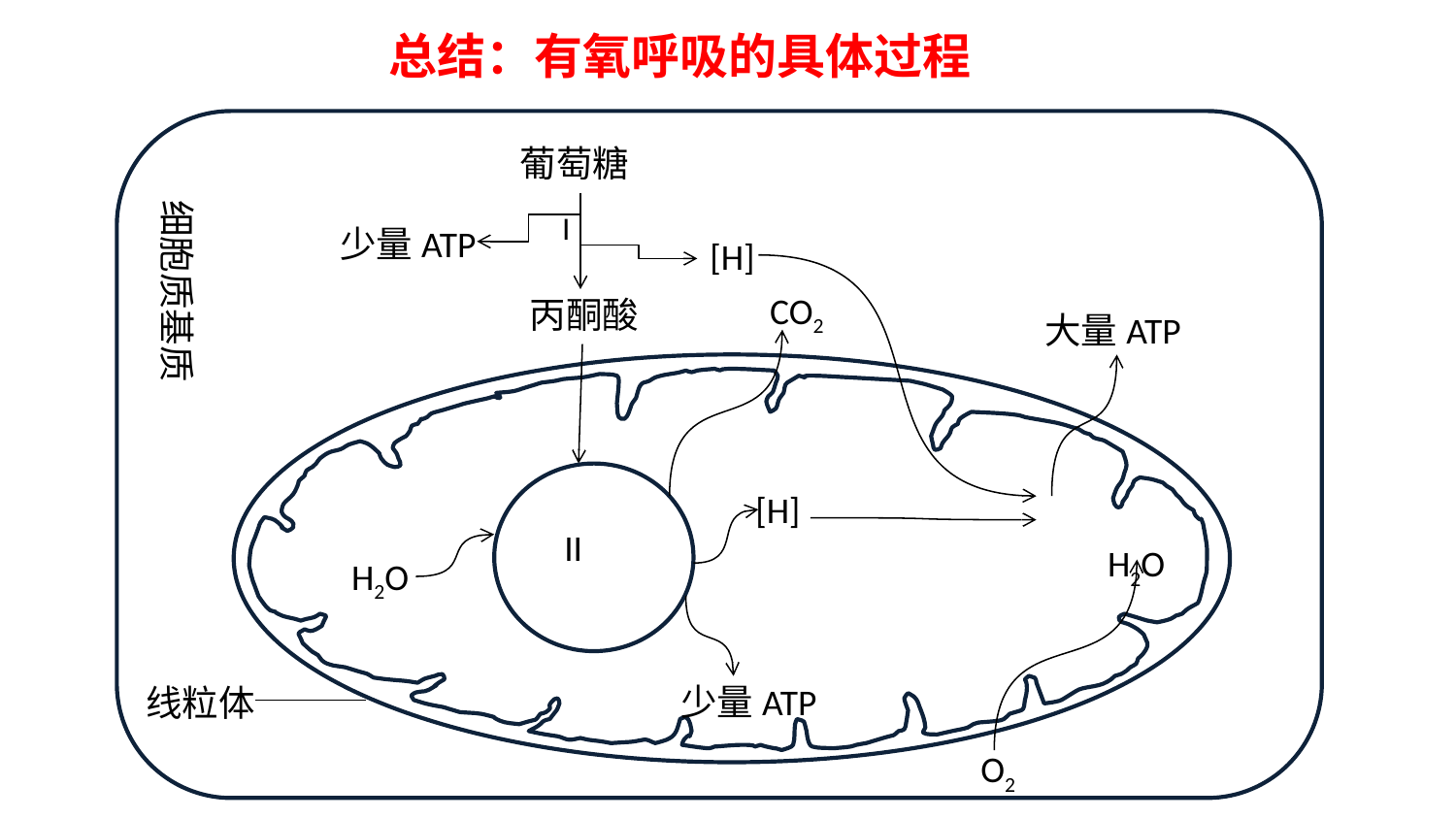

总结：有氧呼吸的具体过程

细胞质基质
葡萄糖
I
少量ATP
[H]
丙酮酸
大量ATP
H2O
O2
CO2

[H]
II
H2O
少量ATP

线粒体